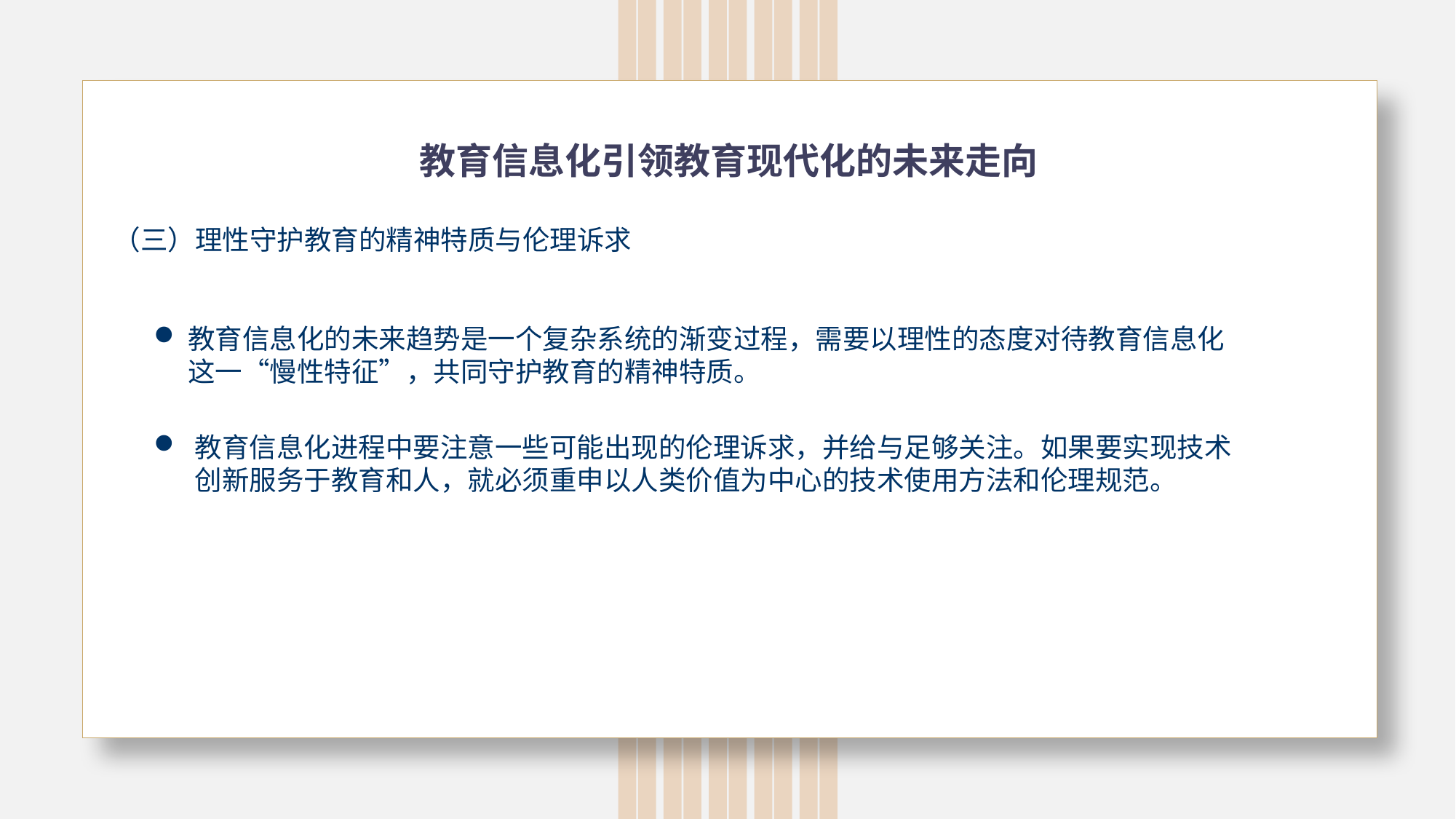

教育信息化引领教育现代化的未来走向
（三）理性守护教育的精神特质与伦理诉求
教育信息化的未来趋势是一个复杂系统的渐变过程，需要以理性的态度对待教育信息化这一“慢性特征”，共同守护教育的精神特质。
教育信息化进程中要注意一些可能出现的伦理诉求，并给与足够关注。如果要实现技术创新服务于教育和人，就必须重申以人类价值为中心的技术使用方法和伦理规范。
。